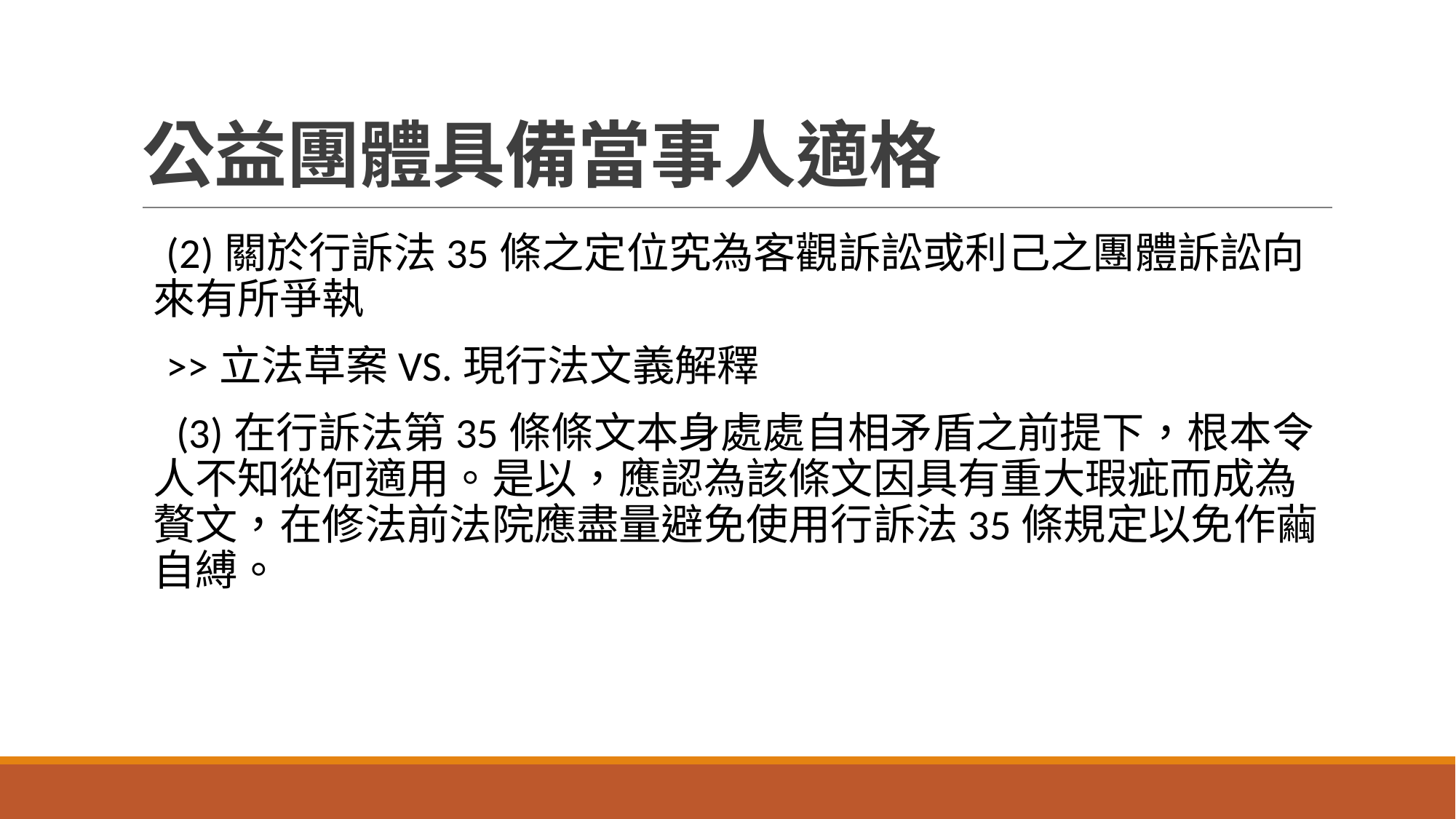

# 公益團體具備當事人適格
(2)關於行訴法35條之定位究為客觀訴訟或利己之團體訴訟向來有所爭執
>>立法草案VS.現行法文義解釋
 (3)在行訴法第35條條文本身處處自相矛盾之前提下，根本令人不知從何適用。是以，應認為該條文因具有重大瑕疵而成為贅文，在修法前法院應盡量避免使用行訴法35條規定以免作繭自縛。